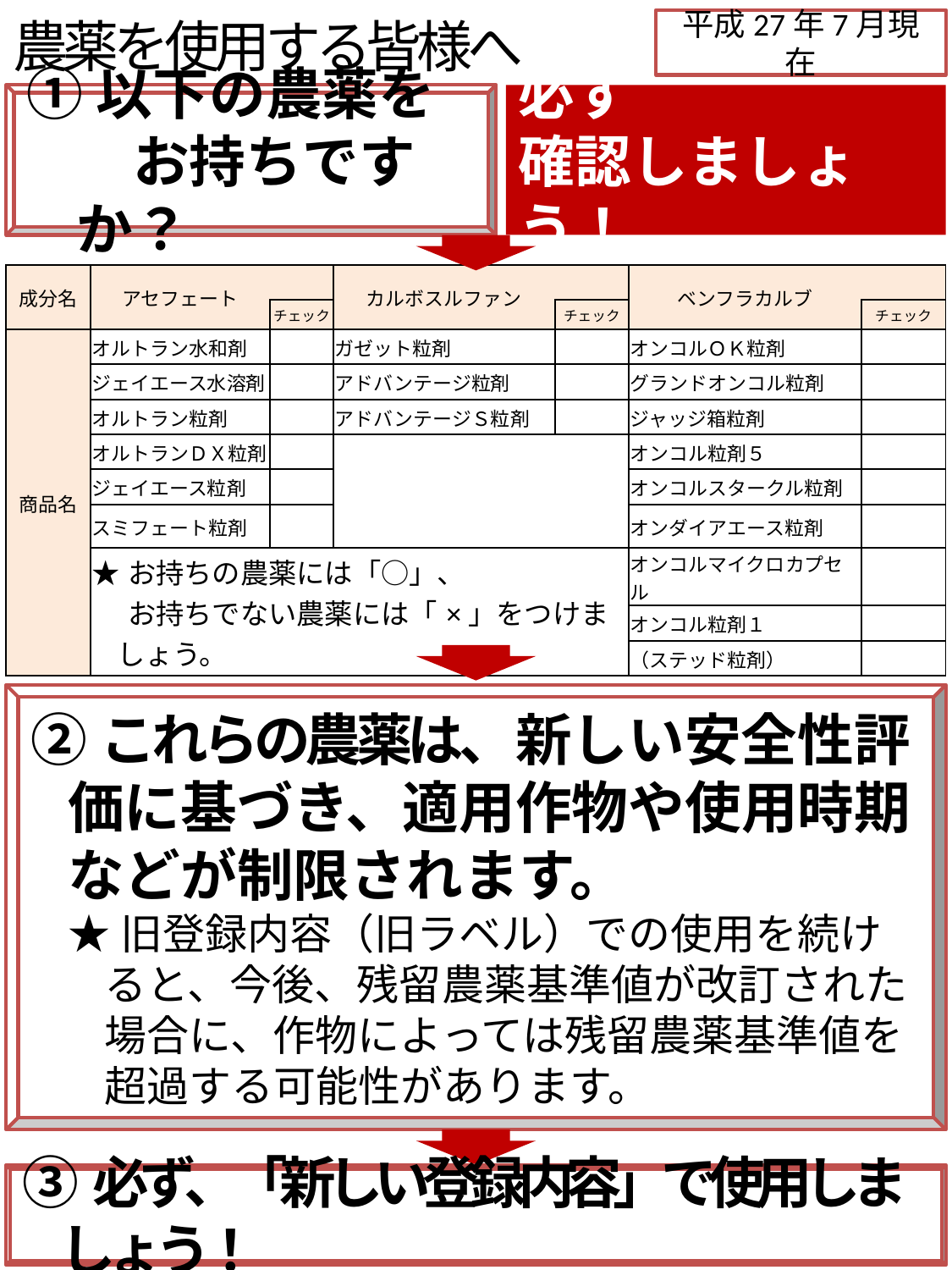

# 農薬を使用する皆様へ
平成27年7月現在
①以下の農薬を　お持ちですか？
必ず
確認しましょう！

| 成分名 | アセフェート |  | カルボスルファン |  | ベンフラカルブ |  |
| --- | --- | --- | --- | --- | --- | --- |
|  |  | チェック |  | チェック |  | チェック |
| 商品名 | オルトラン水和剤 |  | ガゼット粒剤 |  | オンコルＯＫ粒剤 |  |
|  | ジェイエース水溶剤 |  | アドバンテージ粒剤 |  | グランドオンコル粒剤 |  |
|  | オルトラン粒剤 |  | アドバンテージＳ粒剤 |  | ジャッジ箱粒剤 |  |
|  | オルトランＤＸ粒剤 |  |  |  | オンコル粒剤５ |  |
|  | ジェイエース粒剤 |  |  |  | オンコルスタークル粒剤 |  |
|  | スミフェート粒剤 |  |  |  | オンダイアエース粒剤 |  |
|  | ★お持ちの農薬には「○」、 ★お持ちでない農薬には「×」をつけましょう。 |  |  |  | オンコルマイクロカプセル |  |
|  |  |  |  |  | オンコル粒剤１ |  |
|  |  |  |  |  | （ステッド粒剤） |  |

②これらの農薬は、新しい安全性評価に基づき、適用作物や使用時期などが制限されます。
★旧登録内容（旧ラベル）での使用を続けると、今後、残留農薬基準値が改訂された場合に、作物によっては残留農薬基準値を超過する可能性があります。

③必ず、「新しい登録内容」で使用しましょう！